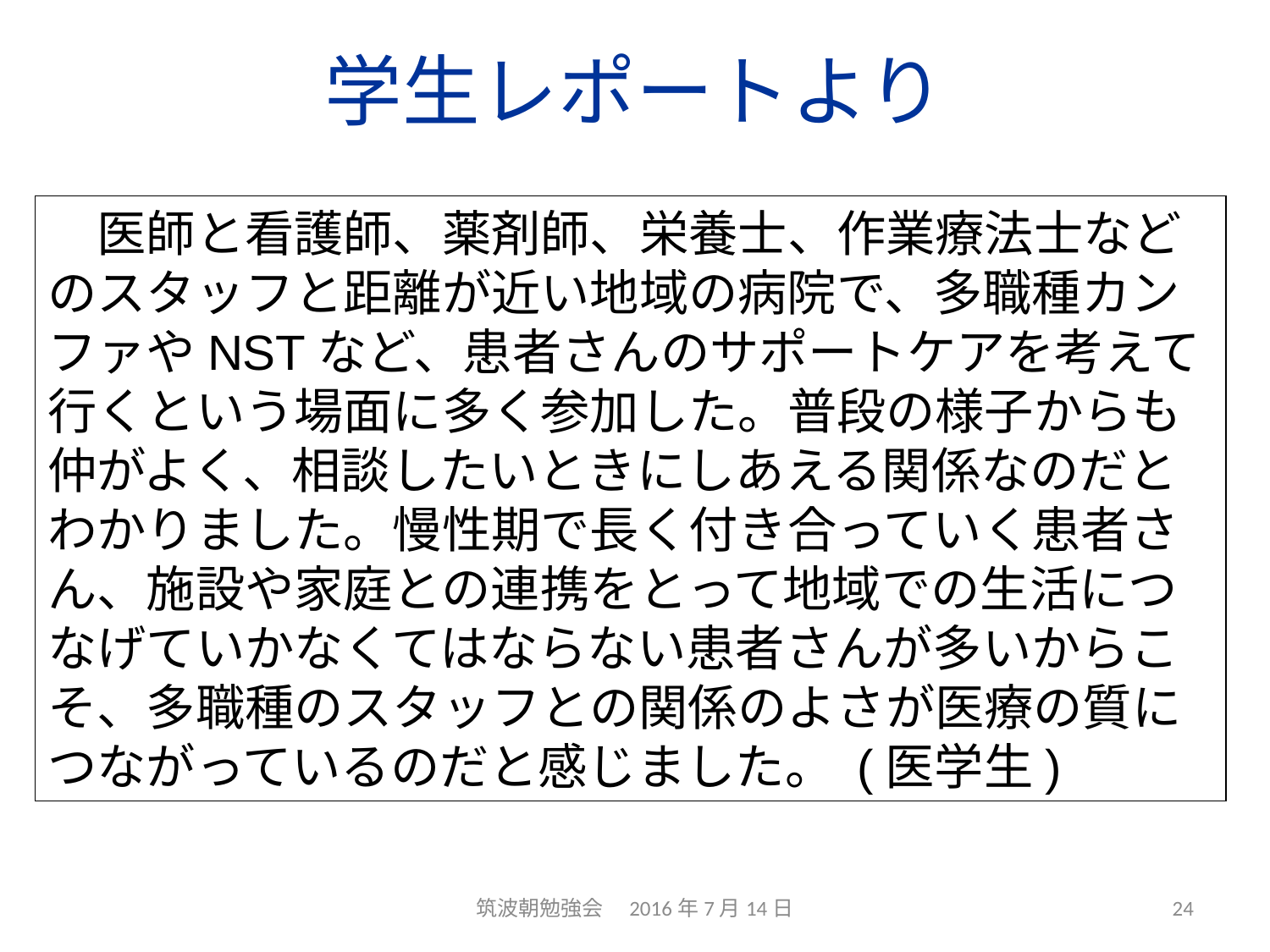

# 学生レポートより

　医師と看護師、薬剤師、栄養士、作業療法士などのスタッフと距離が近い地域の病院で、多職種カンファやNSTなど、患者さんのサポートケアを考えて行くという場面に多く参加した。普段の様子からも仲がよく、相談したいときにしあえる関係なのだとわかりました。慢性期で長く付き合っていく患者さん、施設や家庭との連携をとって地域での生活につなげていかなくてはならない患者さんが多いからこそ、多職種のスタッフとの関係のよさが医療の質につながっているのだと感じました。 (医学生)

筑波朝勉強会　2016年7月14日
24